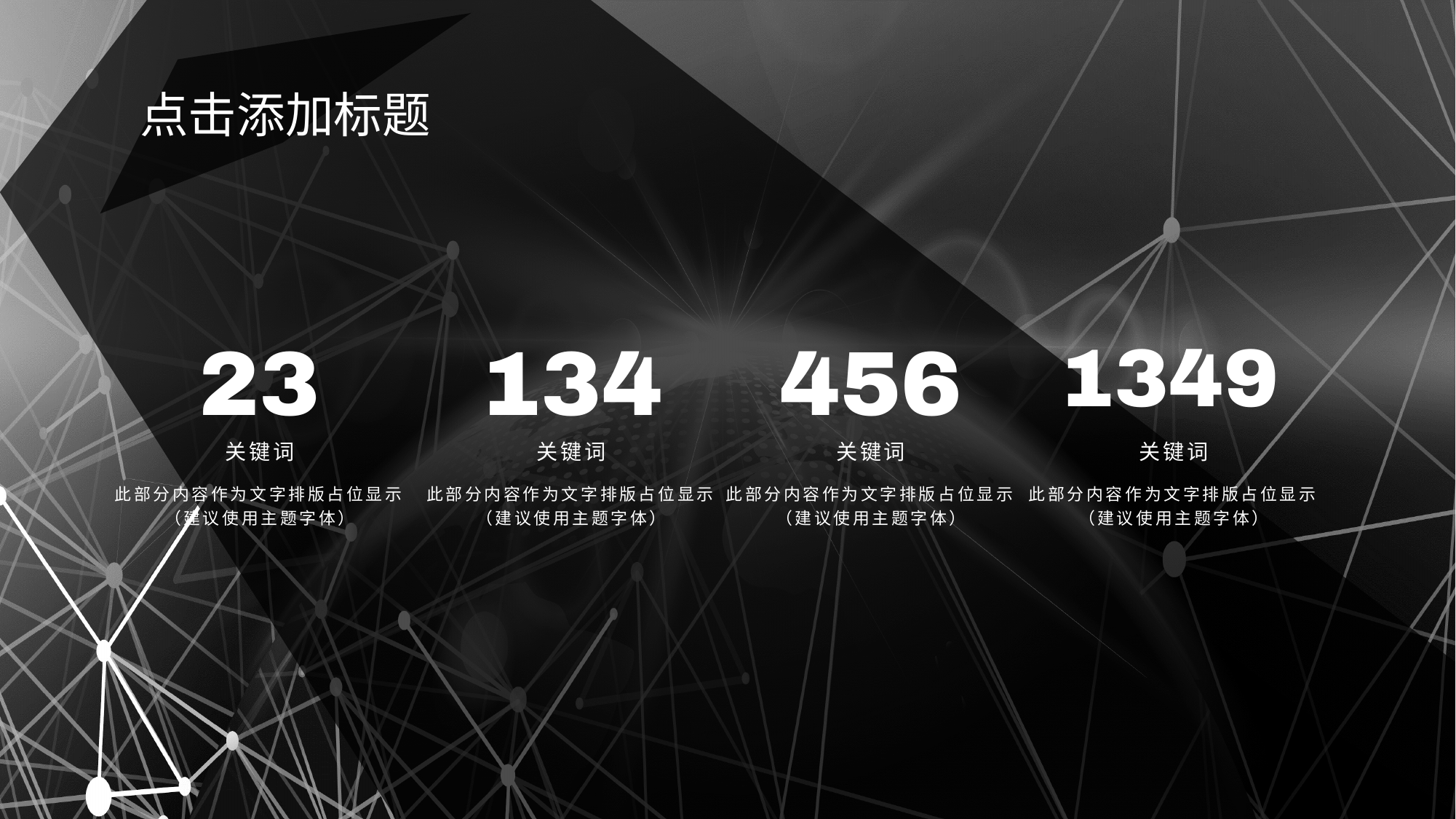

点击添加标题
#

23
关键词
此部分内容作为文字排版占位显示
（建议使用主题字体）
134
关键词
此部分内容作为文字排版占位显示
（建议使用主题字体）
456
关键词
此部分内容作为文字排版占位显示
（建议使用主题字体）
1349
关键词
此部分内容作为文字排版占位显示
（建议使用主题字体）